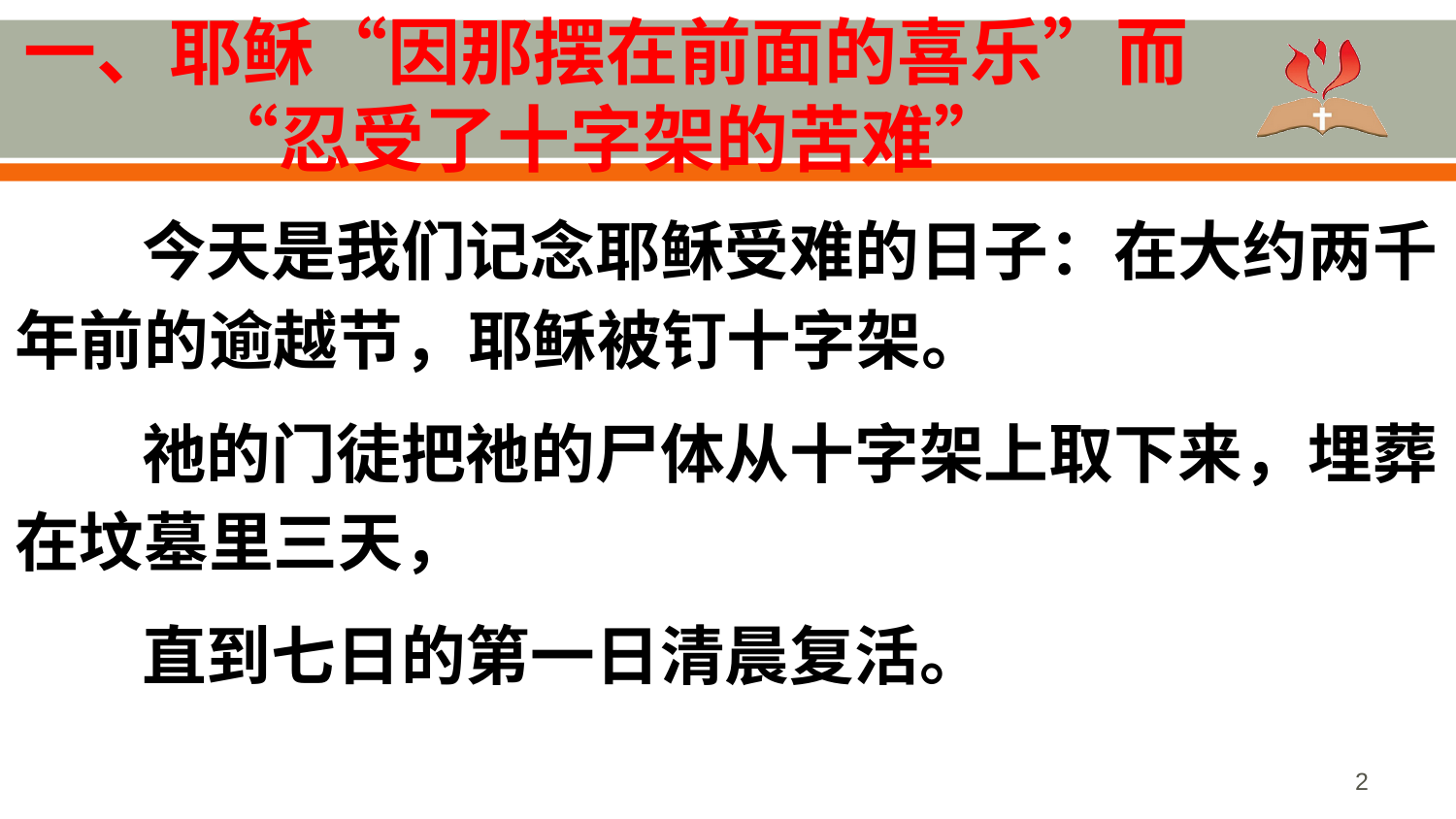

# 一、耶稣“因那摆在前面的喜乐”而“忍受了十字架的苦难”
今天是我们记念耶稣受难的日子：在大约两千年前的逾越节，耶稣被钉十字架。
祂的门徒把祂的尸体从十字架上取下来，埋葬在坟墓里三天，
直到七日的第一日清晨复活。

2